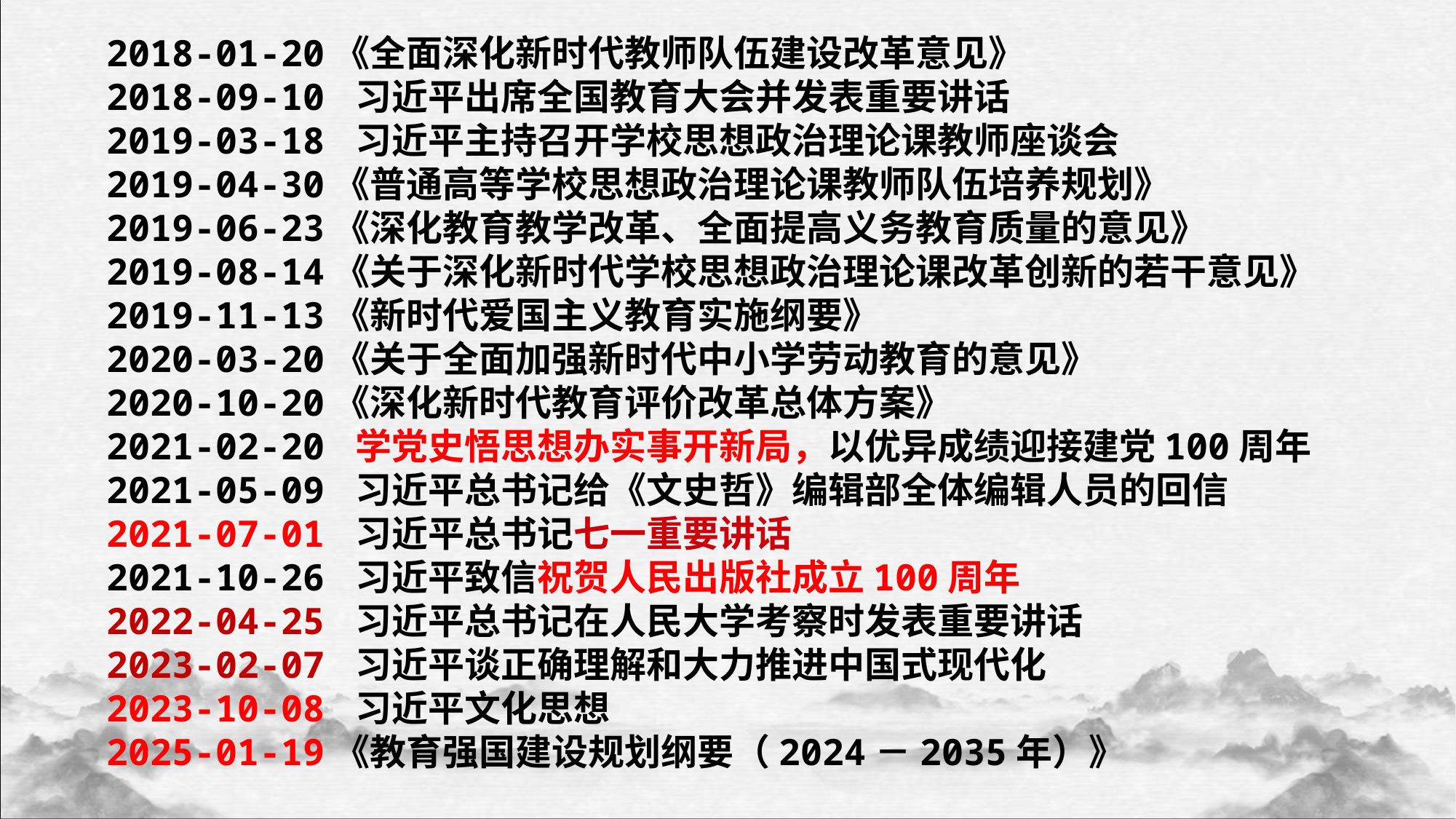

2018-01-20《全面深化新时代教师队伍建设改革意见》
2018-09-10 习近平出席全国教育大会并发表重要讲话
2019-03-18 习近平主持召开学校思想政治理论课教师座谈会
2019-04-30《普通高等学校思想政治理论课教师队伍培养规划》
2019-06-23《深化教育教学改革、全面提高义务教育质量的意见》
2019-08-14《关于深化新时代学校思想政治理论课改革创新的若干意见》
2019-11-13《新时代爱国主义教育实施纲要》
2020-03-20《关于全面加强新时代中小学劳动教育的意见》
2020-10-20《深化新时代教育评价改革总体方案》
2021-02-20 学党史悟思想办实事开新局，以优异成绩迎接建党100周年
2021-05-09 习近平总书记给《文史哲》编辑部全体编辑人员的回信
2021-07-01 习近平总书记七一重要讲话
2021-10-26 习近平致信祝贺人民出版社成立100周年
2022-04-25 习近平总书记在人民大学考察时发表重要讲话
2023-02-07 习近平谈正确理解和大力推进中国式现代化
2023-10-08 习近平文化思想
2025-01-19《教育强国建设规划纲要（2024－2035年）》